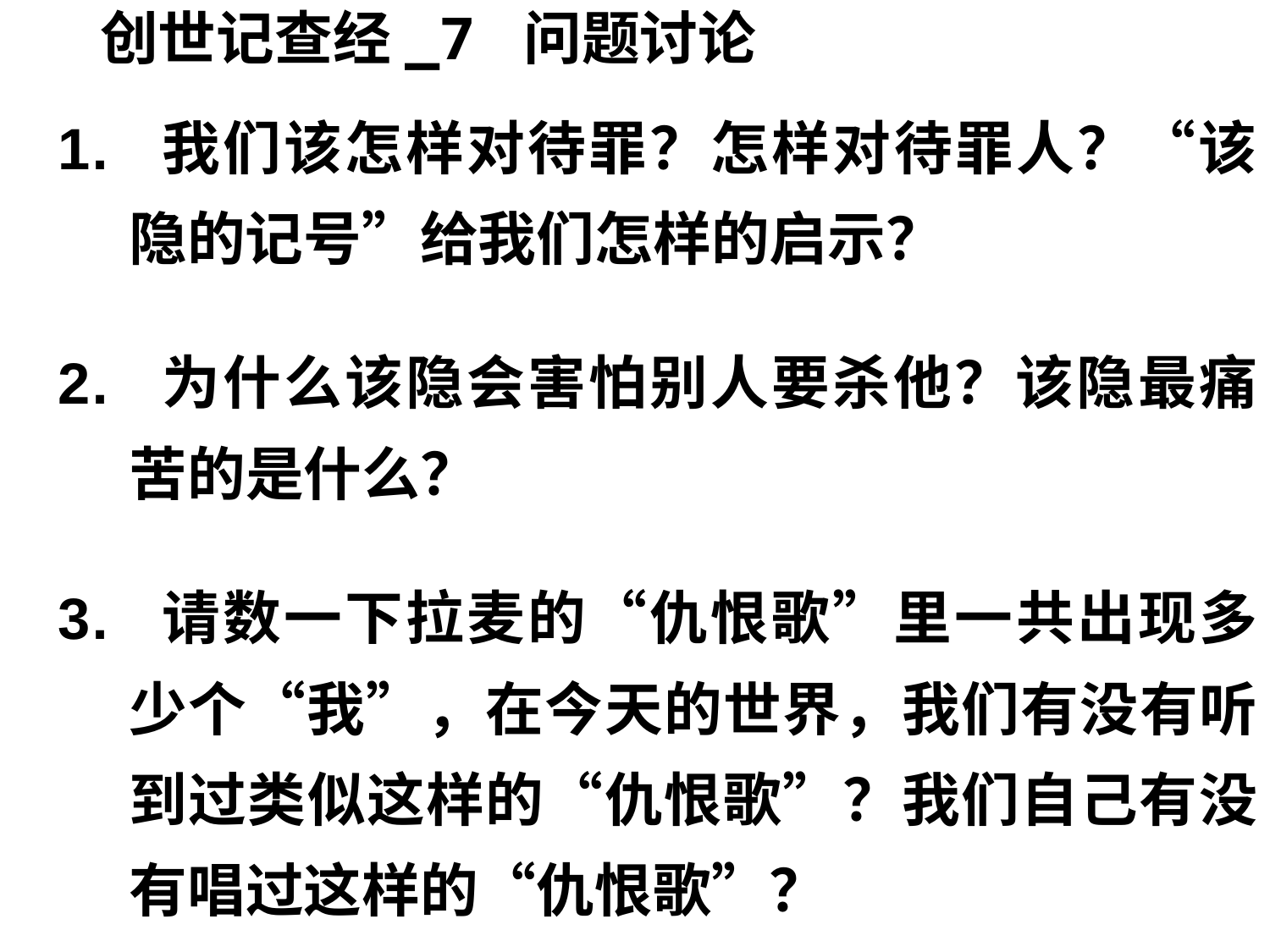

# 创世记查经_7 问题讨论
 我们该怎样对待罪？怎样对待罪人？“该隐的记号”给我们怎样的启示？

 为什么该隐会害怕别人要杀他？该隐最痛苦的是什么？

 请数一下拉麦的“仇恨歌”里一共出现多少个“我”，在今天的世界，我们有没有听到过类似这样的“仇恨歌”？我们自己有没有唱过这样的“仇恨歌”？